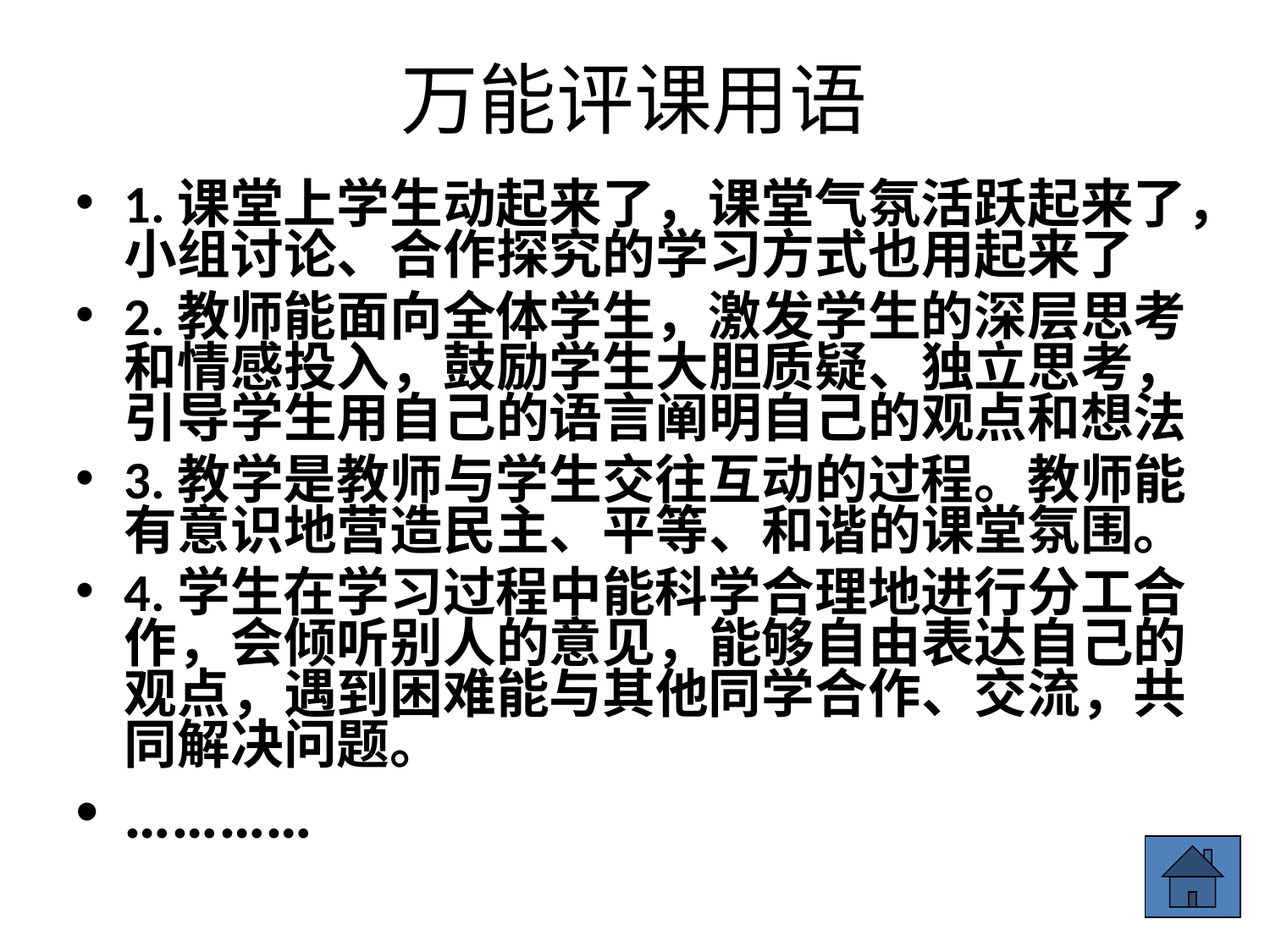

# 万能评课用语
1.课堂上学生动起来了，课堂气氛活跃起来了，小组讨论、合作探究的学习方式也用起来了
2.教师能面向全体学生，激发学生的深层思考和情感投入，鼓励学生大胆质疑、独立思考，引导学生用自己的语言阐明自己的观点和想法
3.教学是教师与学生交往互动的过程。教师能有意识地营造民主、平等、和谐的课堂氛围。
4.学生在学习过程中能科学合理地进行分工合作，会倾听别人的意见，能够自由表达自己的观点，遇到困难能与其他同学合作、交流，共同解决问题。
…………